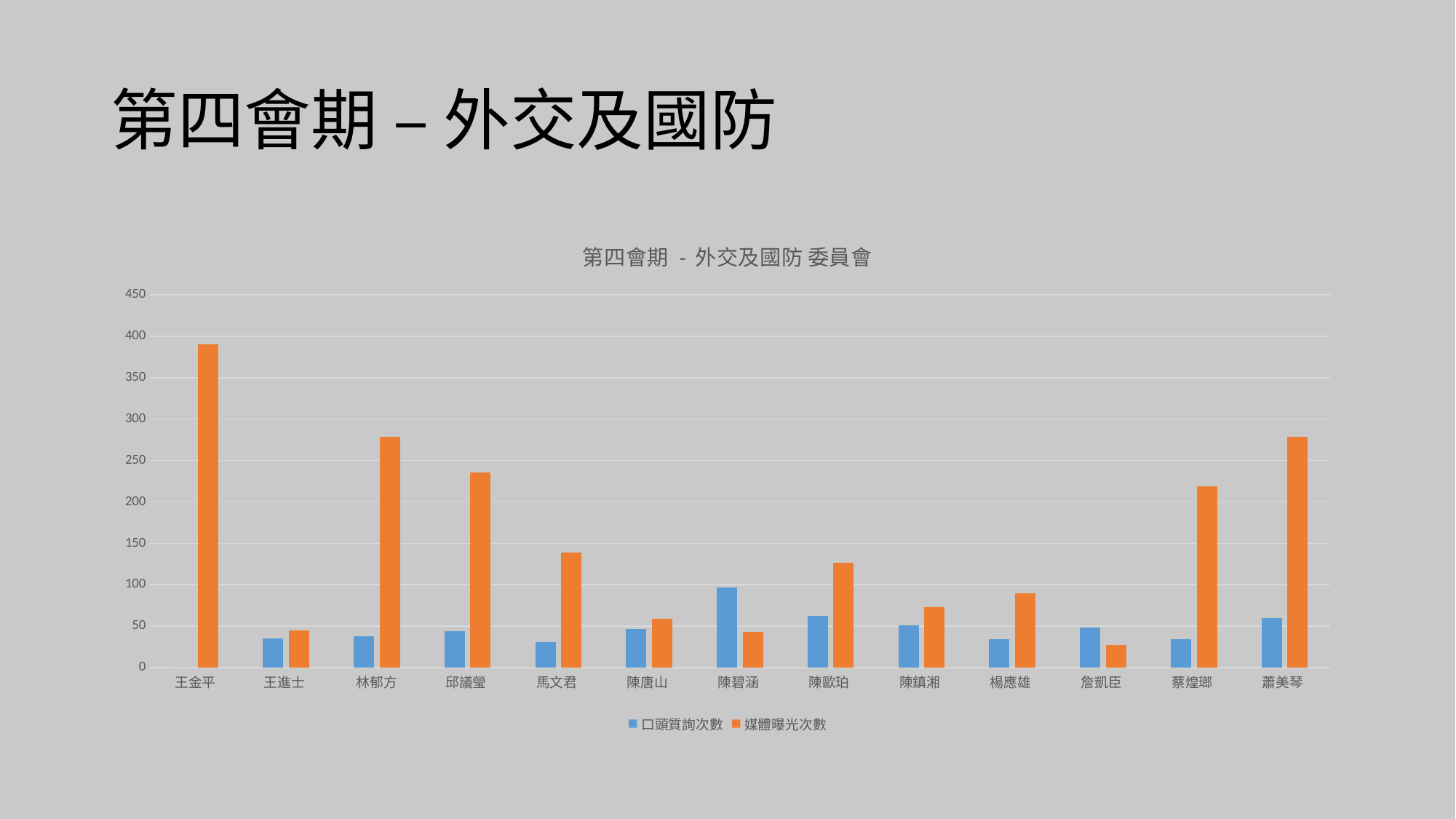

# 第四會期 – 外交及國防

### Chart: 第四會期 - 外交及國防 委員會

| Category | 口頭質詢次數 | 媒體曝光次數 |
|---|---|---|
| 王金平 | 0.0 | 390.0 |
| 王進士  | 35.0 | 45.0 |
| 林郁方 | 38.0 | 279.0 |
| 邱議瑩  | 44.0 | 236.0 |
| 馬文君  | 31.0 | 139.0 |
| 陳唐山  | 47.0 | 59.0 |
| 陳碧涵  | 97.0 | 43.0 |
| 陳歐珀  | 62.0 | 127.0 |
| 陳鎮湘  | 51.0 | 73.0 |
| 楊應雄  | 34.0 | 90.0 |
| 詹凱臣  | 48.0 | 27.0 |
| 蔡煌瑯  | 34.0 | 219.0 |
| 蕭美琴  | 60.0 | 279.0 |